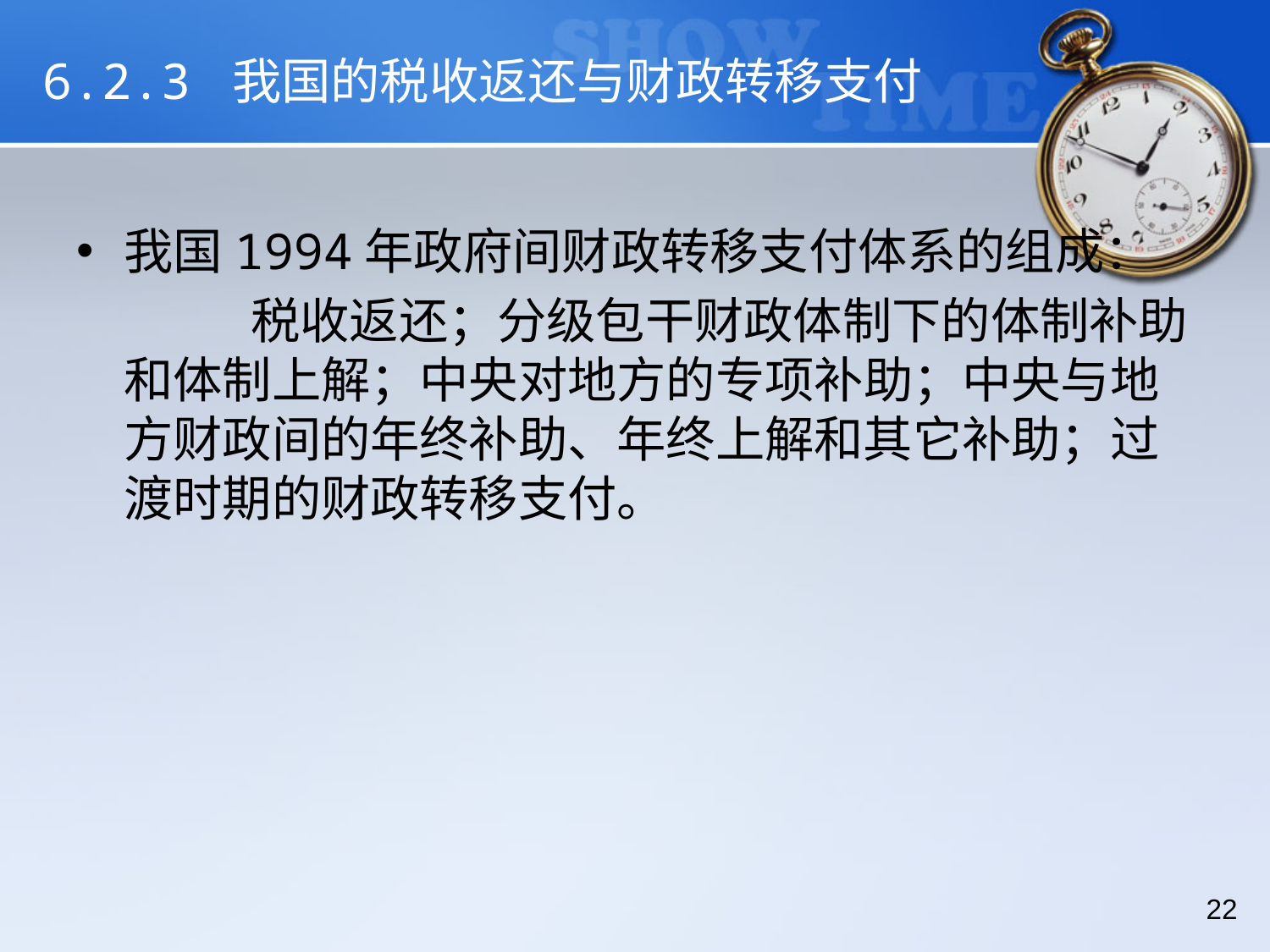

# 6.2.3 我国的税收返还与财政转移支付
我国1994年政府间财政转移支付体系的组成：
		税收返还；分级包干财政体制下的体制补助和体制上解；中央对地方的专项补助；中央与地方财政间的年终补助、年终上解和其它补助；过渡时期的财政转移支付。
22